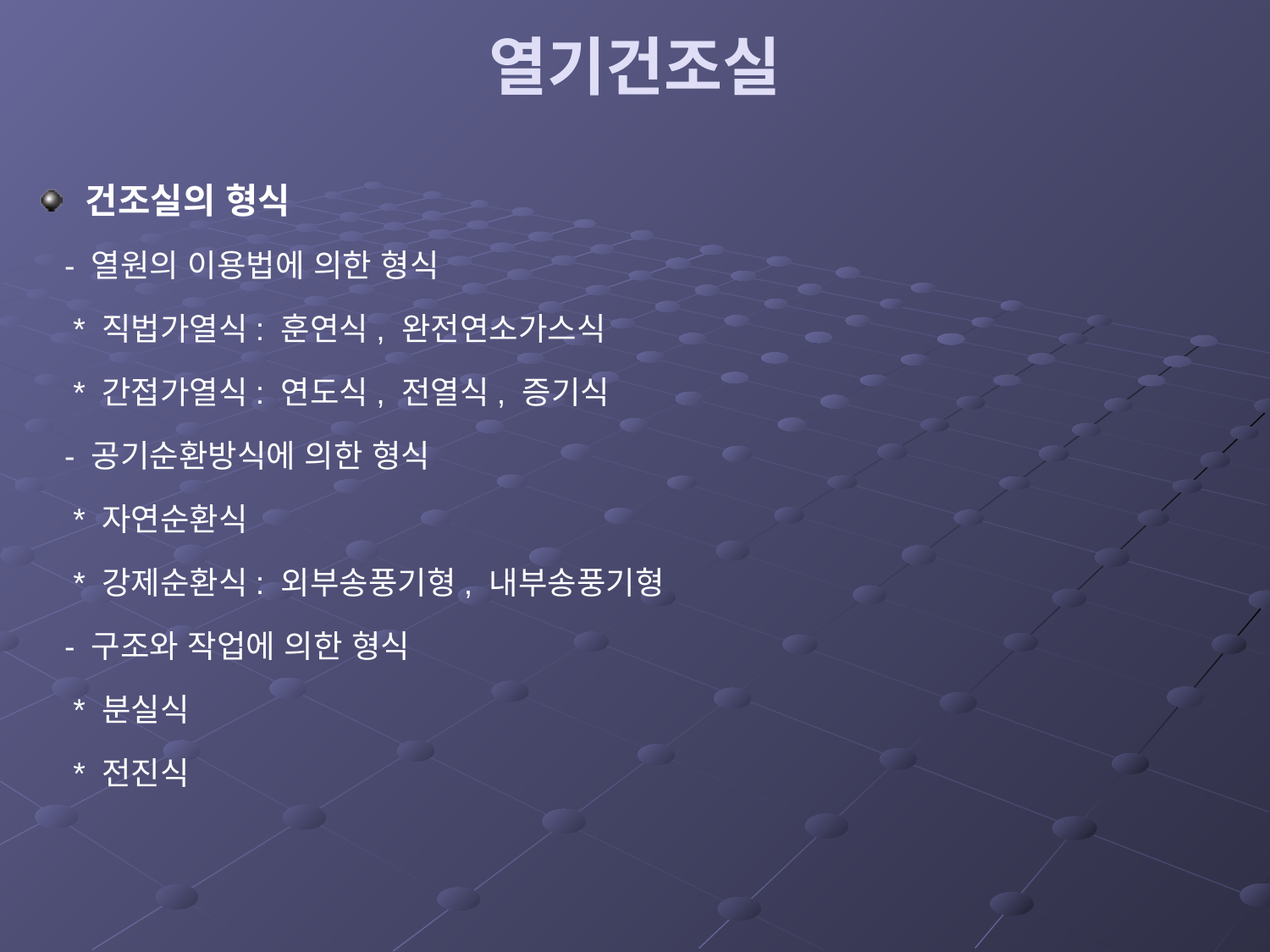

# 열기건조실
건조실의 형식
   - 열원의 이용법에 의한 형식
    * 직법가열식: 훈연식, 완전연소가스식
    * 간접가열식: 연도식, 전열식, 증기식
   - 공기순환방식에 의한 형식
    * 자연순환식
    * 강제순환식: 외부송풍기형, 내부송풍기형
   - 구조와 작업에 의한 형식
    * 분실식
    * 전진식